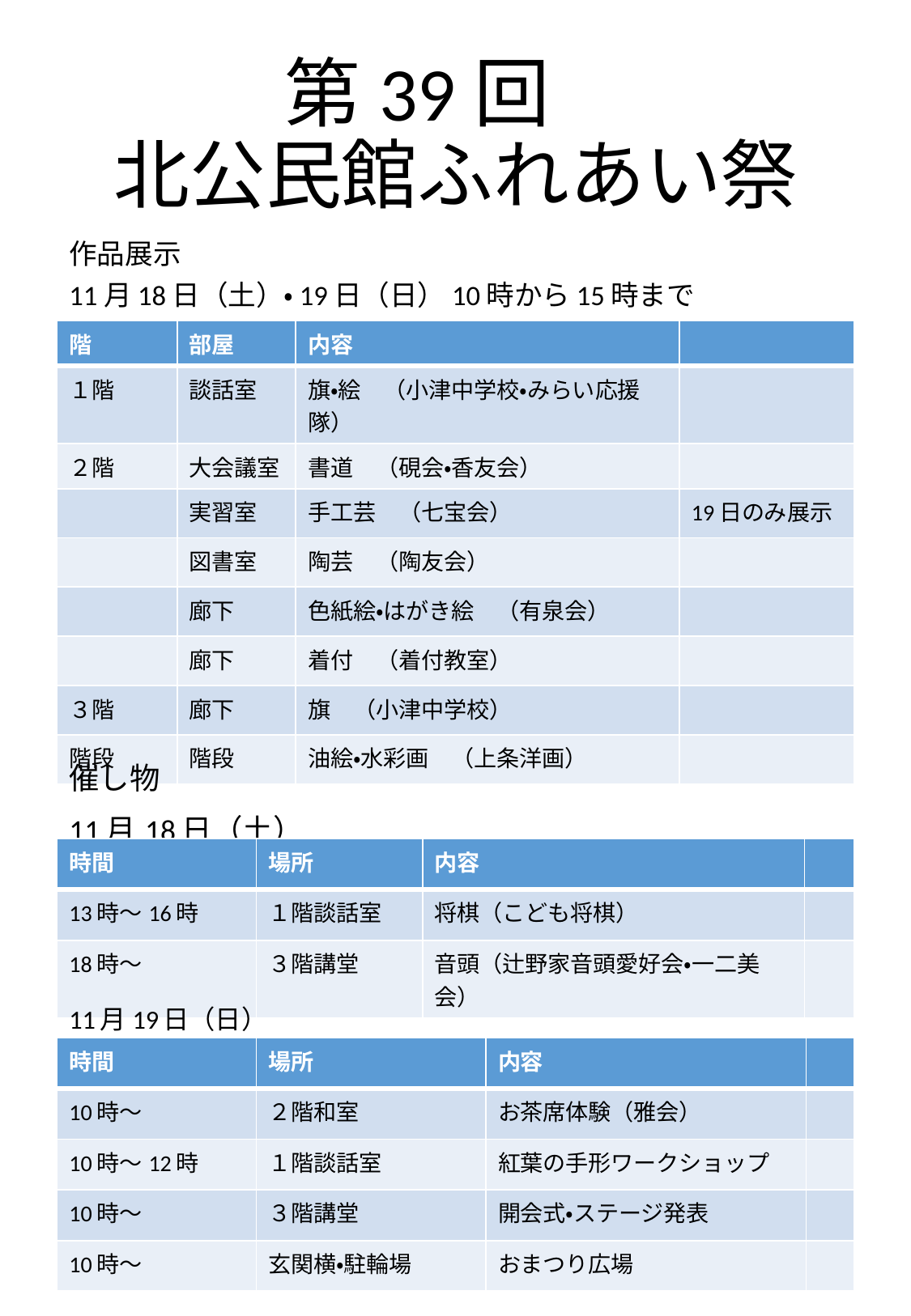

# 第39回　 北公民館ふれあい祭
作品展示
11月18日（土）・19日（日）10時から15時まで
| 階 | 部屋 | 内容 |  |
| --- | --- | --- | --- |
| １階 | 談話室 | 旗・絵　（小津中学校・みらい応援隊） |  |
| ２階 | 大会議室 | 書道　（硯会・香友会） |  |
|  | 実習室 | 手工芸　（七宝会） | 19日のみ展示 |
|  | 図書室 | 陶芸　（陶友会） |  |
|  | 廊下 | 色紙絵・はがき絵　（有泉会） |  |
|  | 廊下 | 着付　（着付教室） |  |
| ３階 | 廊下 | 旗　（小津中学校） |  |
| 階段 | 階段 | 油絵・水彩画　（上条洋画） |  |
催し物
11月18日（土）
| 時間 | 場所 | 内容 |  |
| --- | --- | --- | --- |
| 13時～16時 | １階談話室 | 将棋（こども将棋） |  |
| 18時～ | ３階講堂 | 音頭（辻野家音頭愛好会・一二美会） |  |
11月19日（日）
| 時間 | 場所 | 内容 |  |
| --- | --- | --- | --- |
| 10時～ | ２階和室 | お茶席体験（雅会） |  |
| 10時～12時 | １階談話室 | 紅葉の手形ワークショップ |  |
| 10時～ | ３階講堂 | 開会式・ステージ発表 |  |
| 10時～ | 玄関横・駐輪場 | おまつり広場 |  |